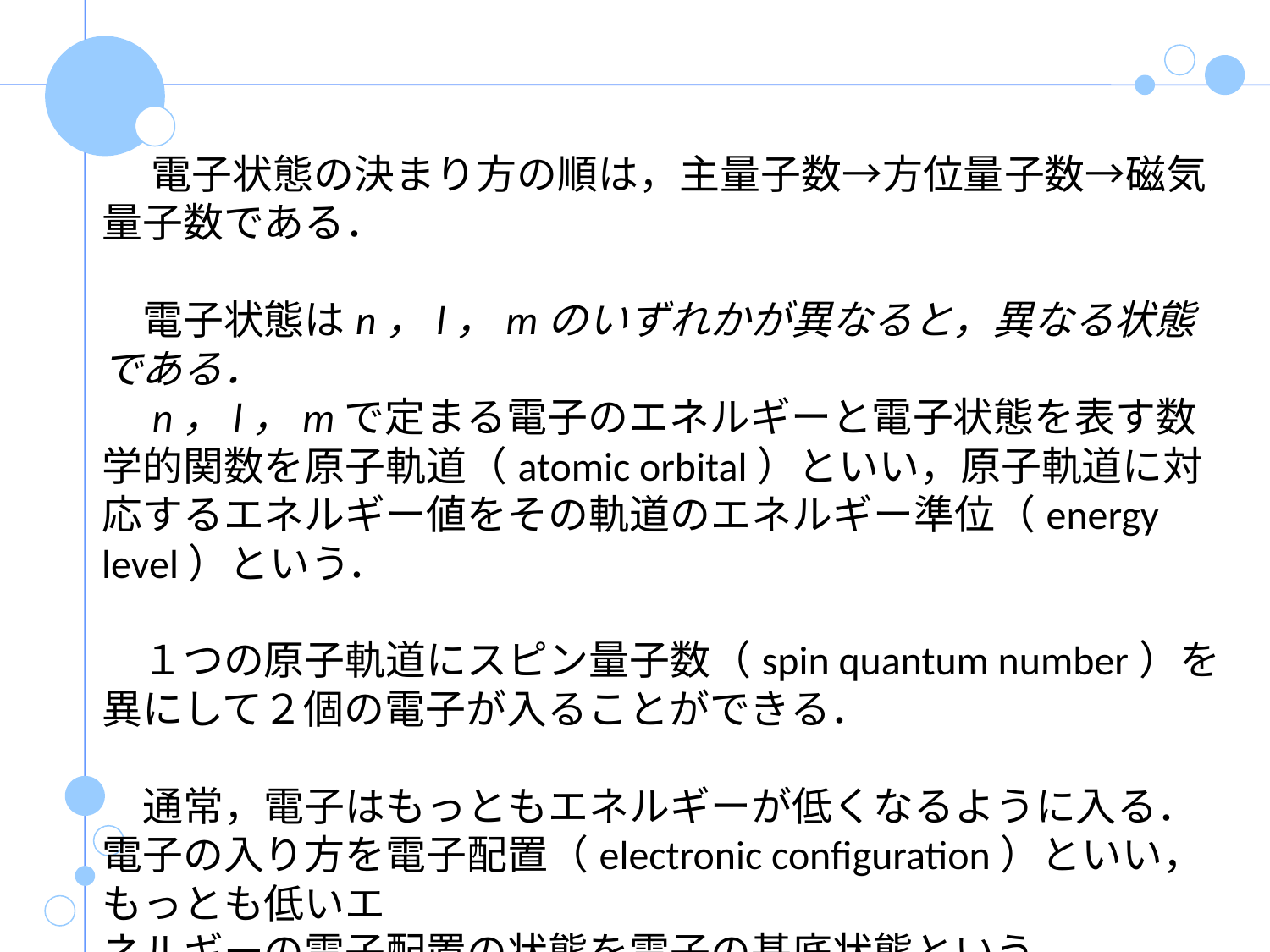

電子状態の決まり方の順は，主量子数→方位量子数→磁気量子数である．

　電子状態はn，l，mのいずれかが異なると，異なる状態である．
　n，l，mで定まる電子のエネルギーと電子状態を表す数学的関数を原子軌道（atomic orbital）といい，原子軌道に対応するエネルギー値をその軌道のエネルギー準位（energy level）という．

　１つの原子軌道にスピン量子数（spin quantum number）を異にして２個の電子が入ることができる．

　通常，電子はもっともエネルギーが低くなるように入る．電子の入り方を電子配置（electronic configuration）といい，もっとも低いエ
ネルギーの電子配置の状態を電子の基底状態という．